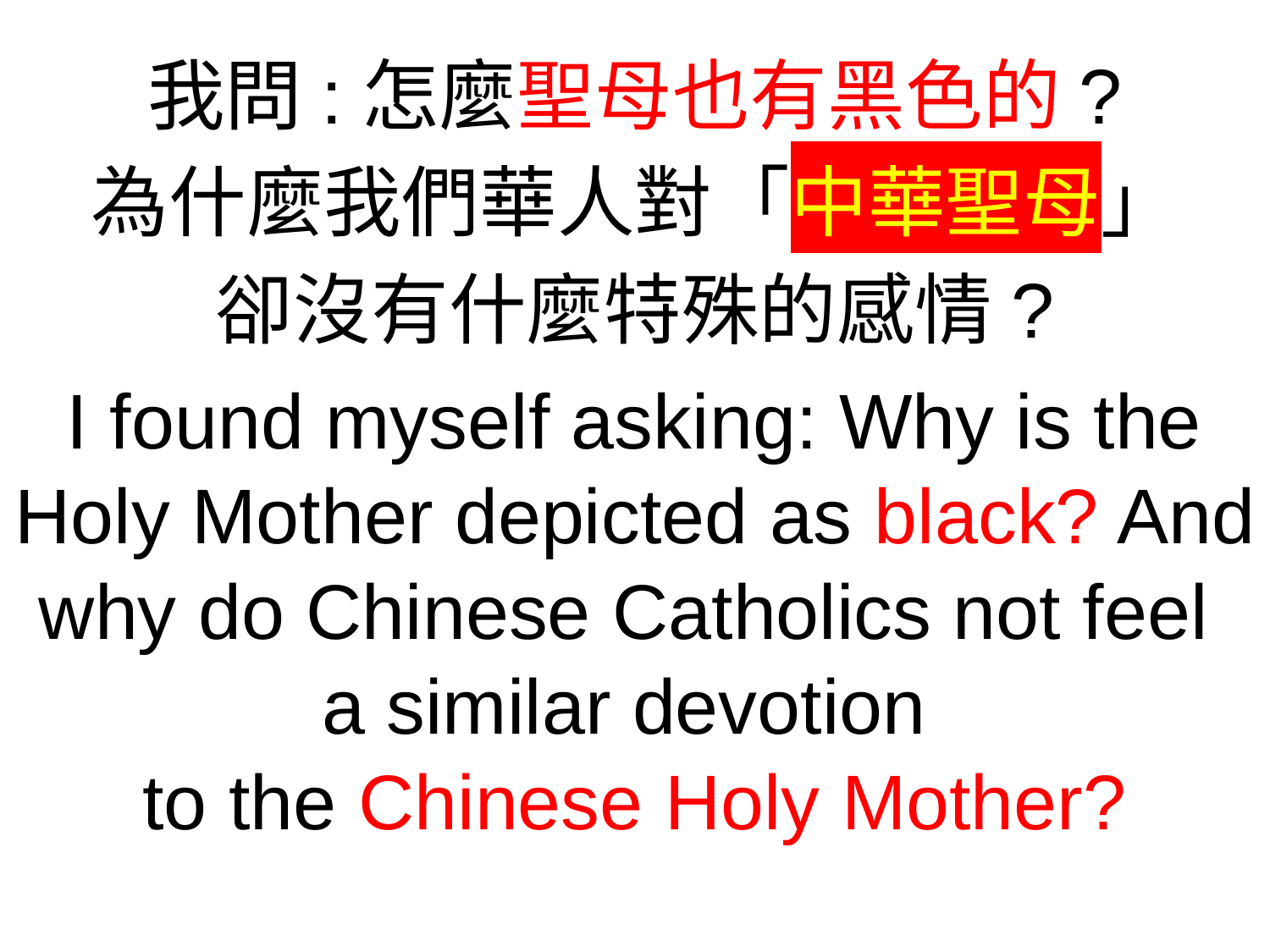

我問:怎麼聖母也有黑色的?
為什麼我們華人對「中華聖母」
卻沒有什麼特殊的感情?
I found myself asking: Why is the Holy Mother depicted as black? And why do Chinese Catholics not feel
a similar devotion
to the Chinese Holy Mother?